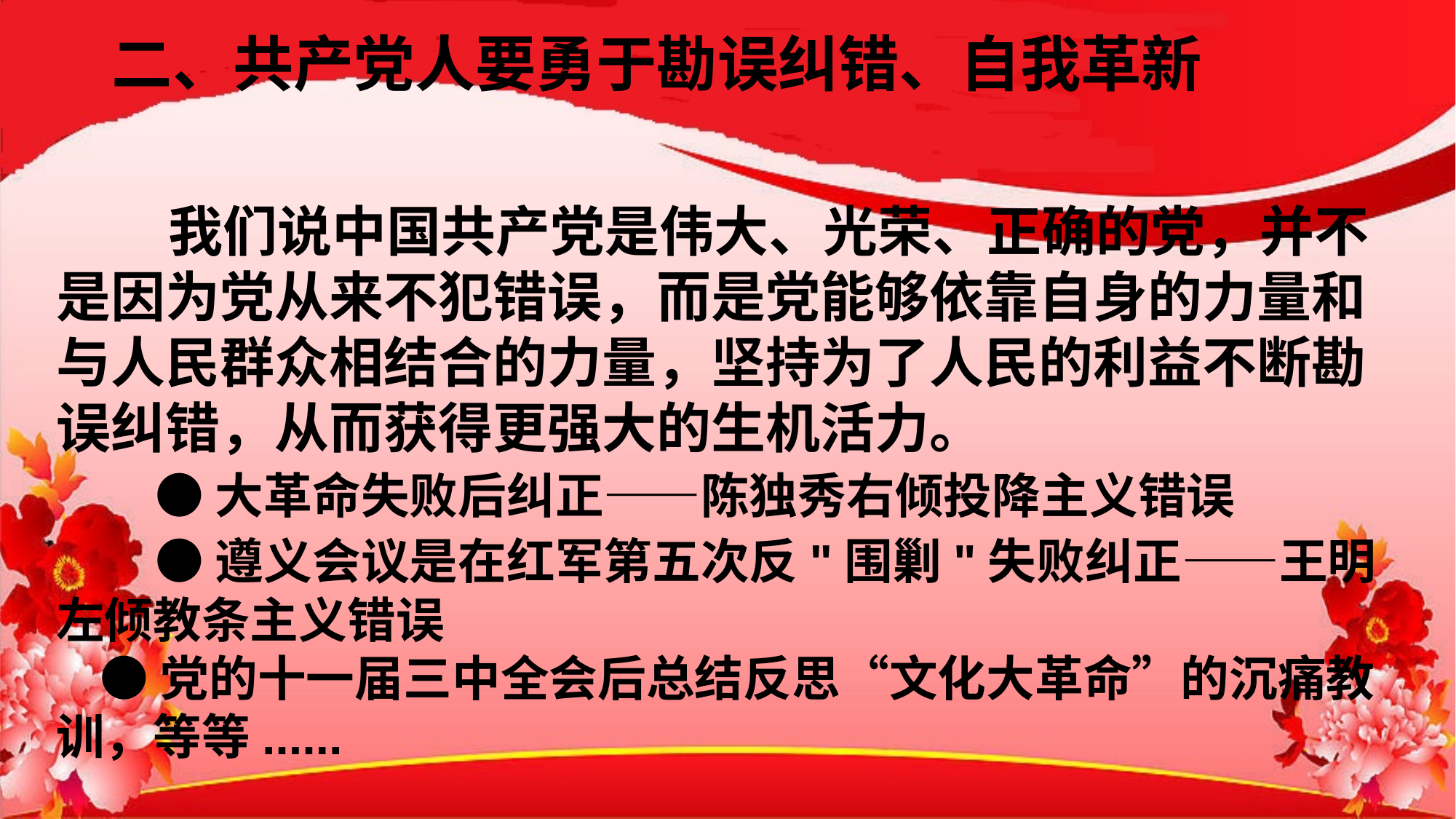

二、共产党人要勇于勘误纠错、自我革新

        我们说中国共产党是伟大、光荣、正确的党，并不是因为党从来不犯错误，而是党能够依靠自身的力量和与人民群众相结合的力量，坚持为了人民的利益不断勘误纠错，从而获得更强大的生机活力。
        ●大革命失败后纠正——陈独秀右倾投降主义错误
        ●遵义会议是在红军第五次反"围剿"失败纠正——王明左倾教条主义错误
    ●党的十一届三中全会后总结反思“文化大革命”的沉痛教训，等等......